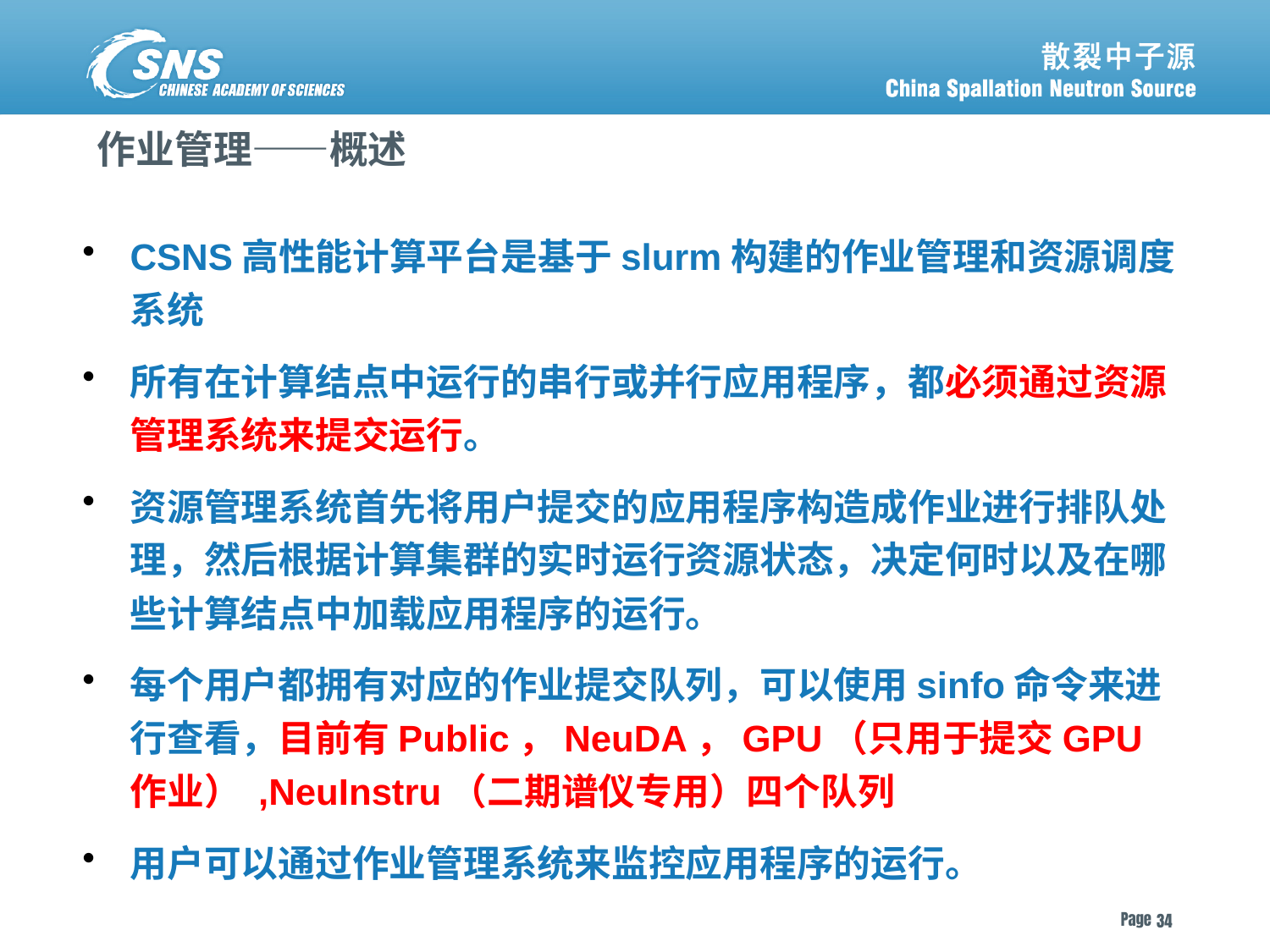

# 作业管理——概述
CSNS高性能计算平台是基于slurm构建的作业管理和资源调度系统
所有在计算结点中运行的串行或并行应用程序，都必须通过资源管理系统来提交运行。
资源管理系统首先将用户提交的应用程序构造成作业进行排队处理，然后根据计算集群的实时运行资源状态，决定何时以及在哪些计算结点中加载应用程序的运行。
每个用户都拥有对应的作业提交队列，可以使用sinfo命令来进行查看，目前有Public，NeuDA，GPU（只用于提交GPU作业） ,NeuInstru（二期谱仪专用）四个队列
用户可以通过作业管理系统来监控应用程序的运行。

34